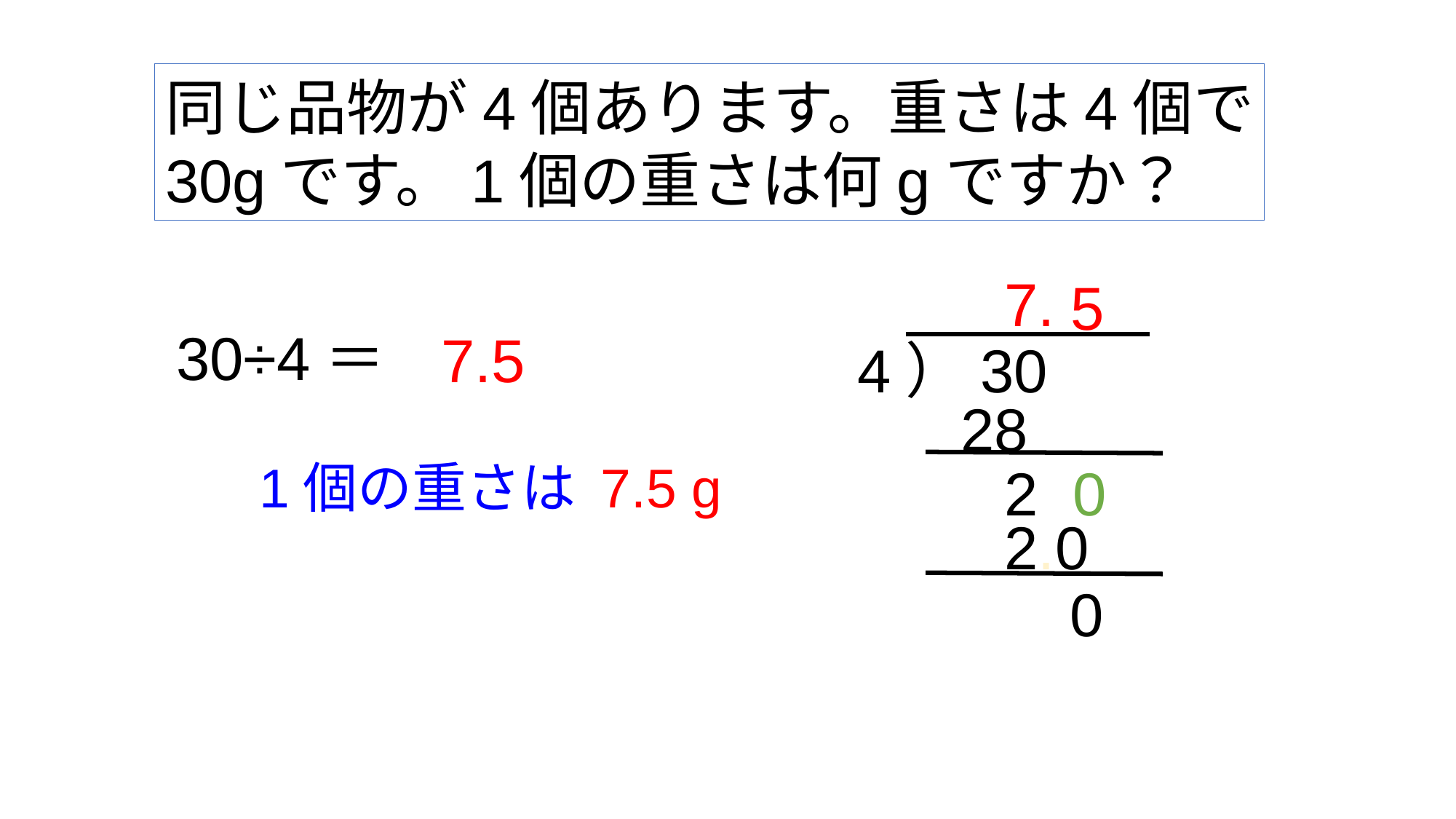

同じ品物が4個あります。重さは4個で
30gです。1個の重さは何gですか？
7.
5
30÷4＝
7.5
4）30
28
1個の重さは 7.5 g
2
0
2.0
0